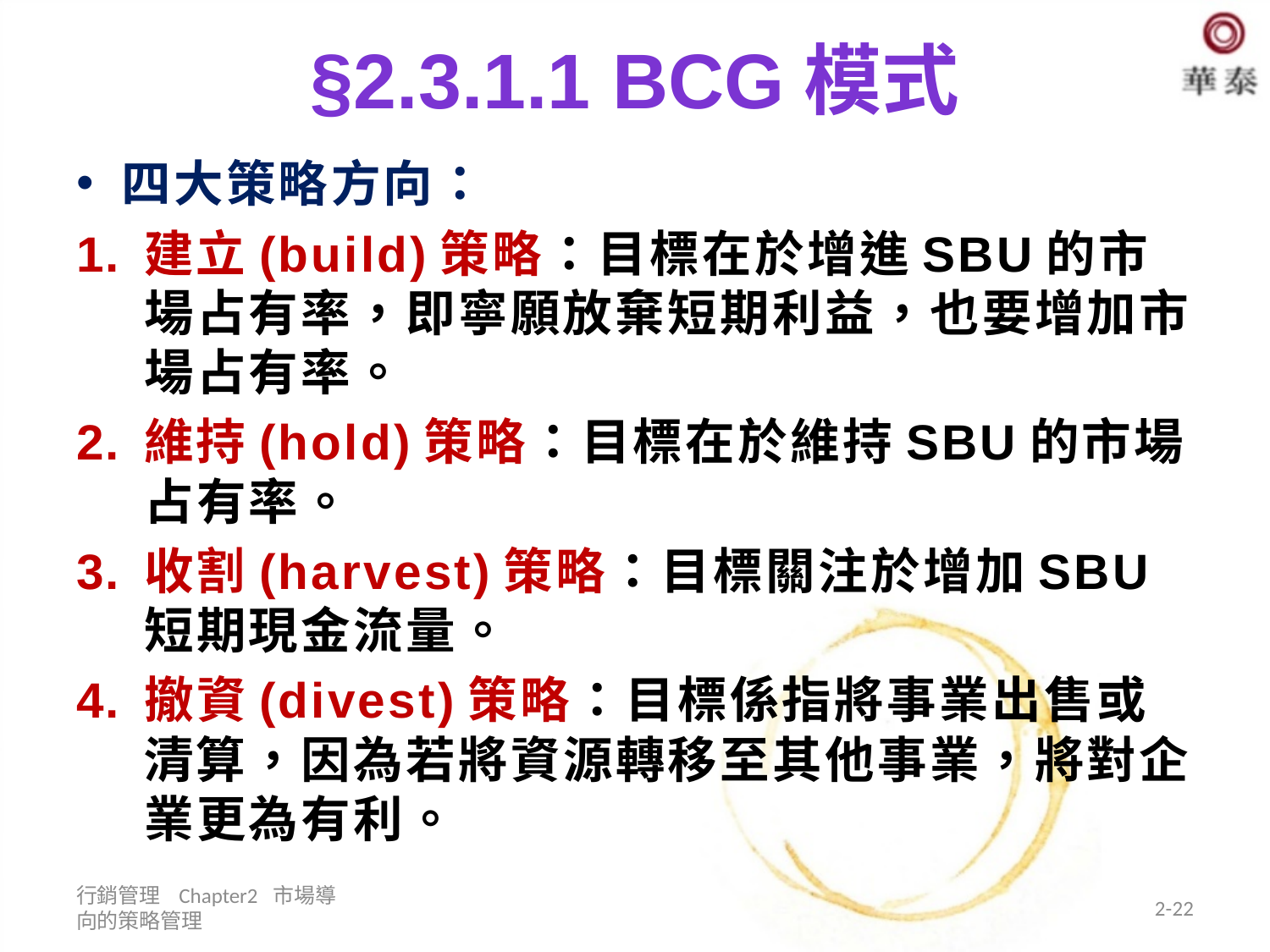

# §2.3.1.1 BCG模式
四大策略方向：
建立(build)策略：目標在於增進SBU的市場占有率，即寧願放棄短期利益，也要增加市場占有率。
維持(hold)策略：目標在於維持SBU的市場占有率。
收割(harvest)策略：目標關注於增加SBU短期現金流量。
撤資(divest)策略：目標係指將事業出售或清算，因為若將資源轉移至其他事業，將對企業更為有利。

行銷管理  Chapter2  市場導向的策略管理
2-22